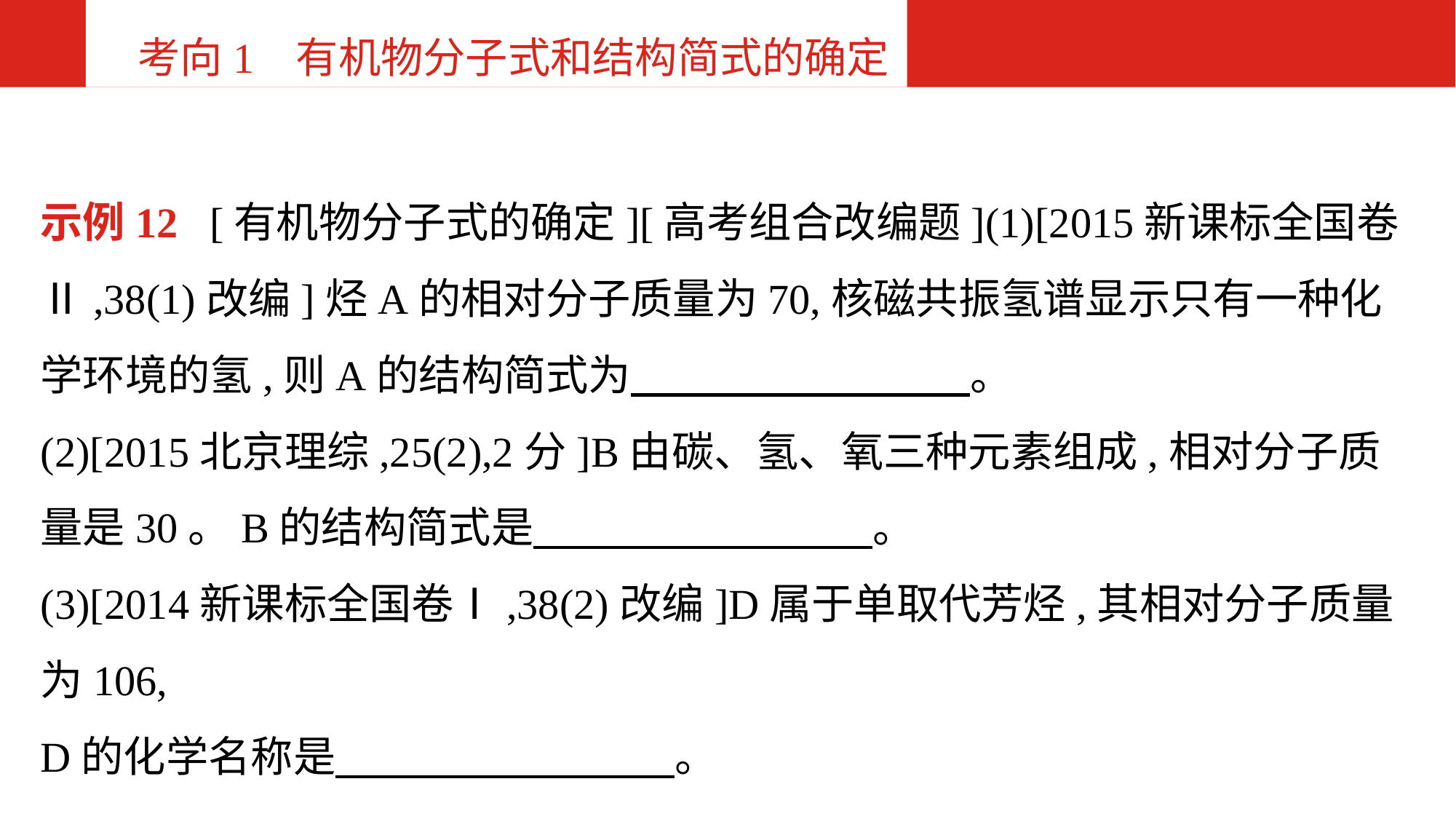

考向1   有机物分子式和结构简式的确定

示例12   [有机物分子式的确定][高考组合改编题](1)[2015新课标全国卷Ⅱ,38(1)改编]烃A的相对分子质量为70,核磁共振氢谱显示只有一种化学环境的氢,则A的结构简式为　　　　　　　　。
(2)[2015北京理综,25(2),2分]B由碳、氢、氧三种元素组成,相对分子质量是30。B的结构简式是　　　　　　　　。
(3)[2014新课标全国卷Ⅰ,38(2)改编]D属于单取代芳烃,其相对分子质量为106,
D的化学名称是　　　　　　　　。